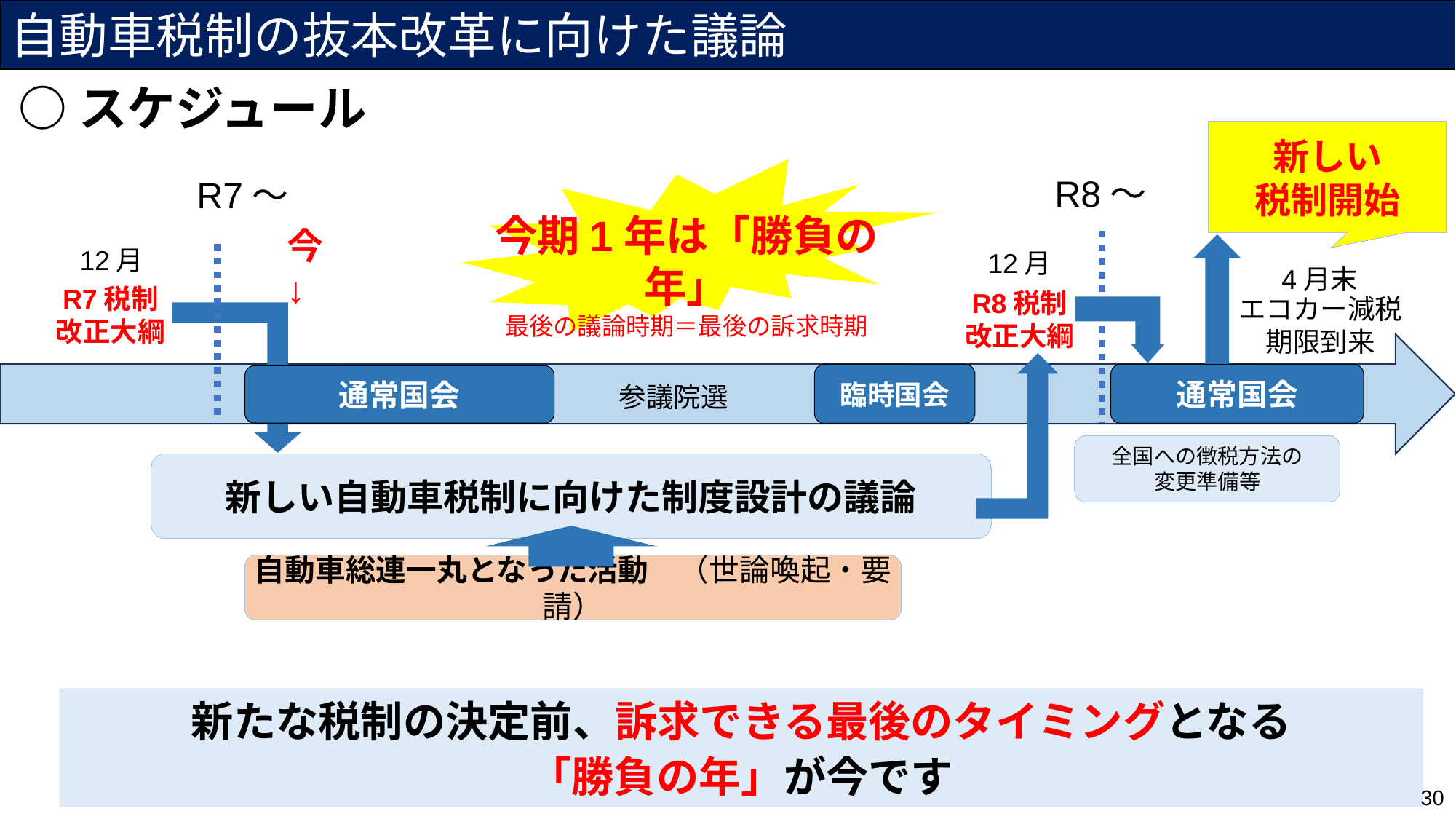

自動車税制の抜本改革に向けた議論
○スケジュール
新しい
税制開始

R7～
R8～
今期1年は「勝負の年」
最後の議論時期＝最後の訴求時期
今
↓
12月
12月
4月末

R7税制
改正大綱
R8税制
改正大綱
エコカー減税
期限到来

臨時国会
通常国会
通常国会
参議院選
全国への徴税方法の
変更準備等
新しい自動車税制に向けた制度設計の議論

自動車総連一丸となった活動　（世論喚起・要請）
新たな税制の決定前、訴求できる最後のタイミングとなる
「勝負の年」が今です
30